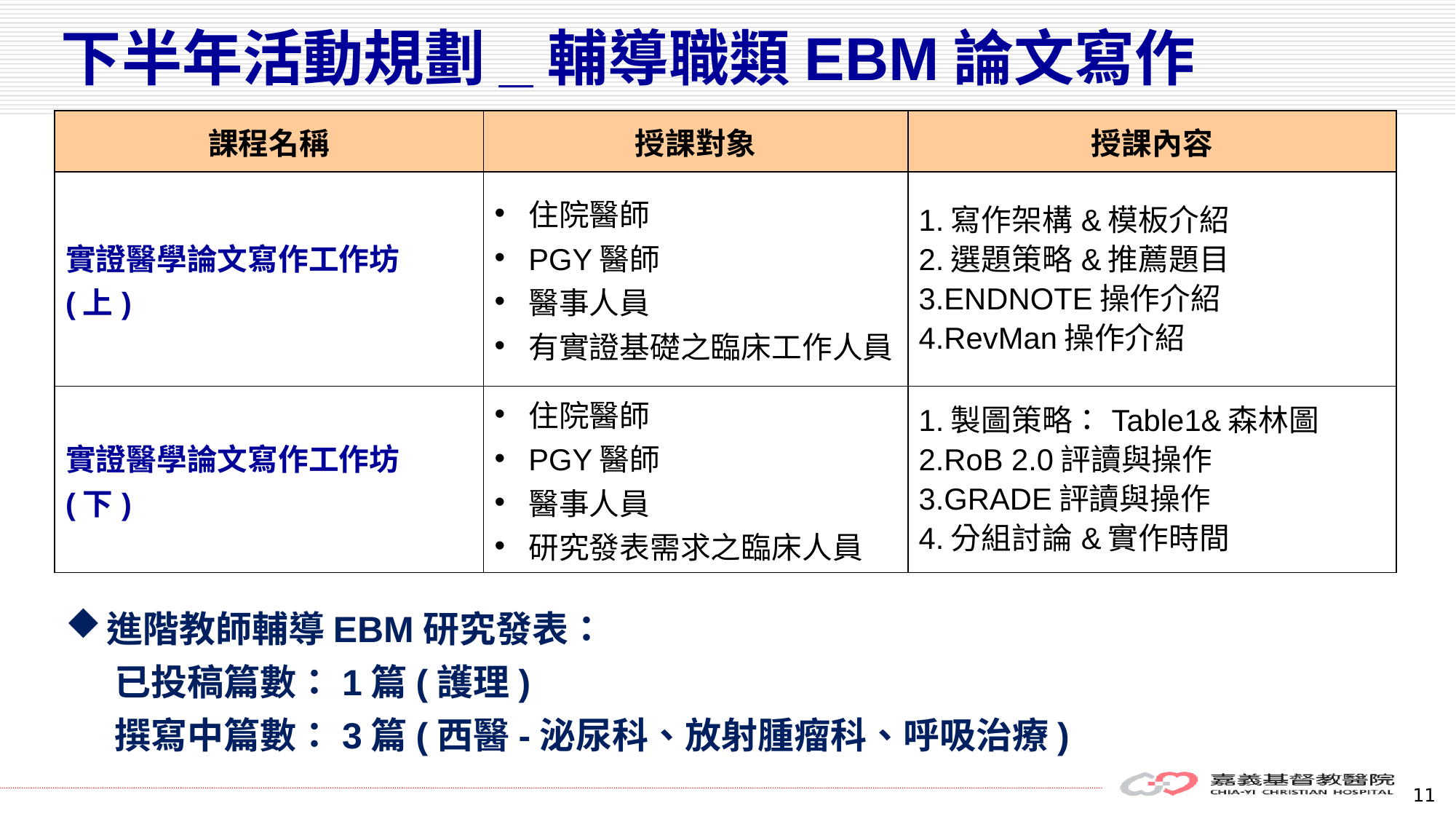

下半年活動規劃_輔導職類EBM論文寫作
| 課程名稱 | 授課對象 | 授課內容 |
| --- | --- | --- |
| 實證醫學論文寫作工作坊(上) | 住院醫師 PGY醫師 醫事人員 有實證基礎之臨床工作人員 | 1.寫作架構&模板介紹 2.選題策略&推薦題目 3.ENDNOTE操作介紹 4.RevMan操作介紹 |
| 實證醫學論文寫作工作坊(下) | 住院醫師 PGY醫師 醫事人員 研究發表需求之臨床人員 | 1.製圖策略：Table1&森林圖 2.RoB 2.0評讀與操作 3.GRADE評讀與操作 4.分組討論&實作時間 |
進階教師輔導EBM研究發表：
     已投稿篇數：1篇(護理)
     撰寫中篇數：3篇(西醫-泌尿科、放射腫瘤科、呼吸治療)
11